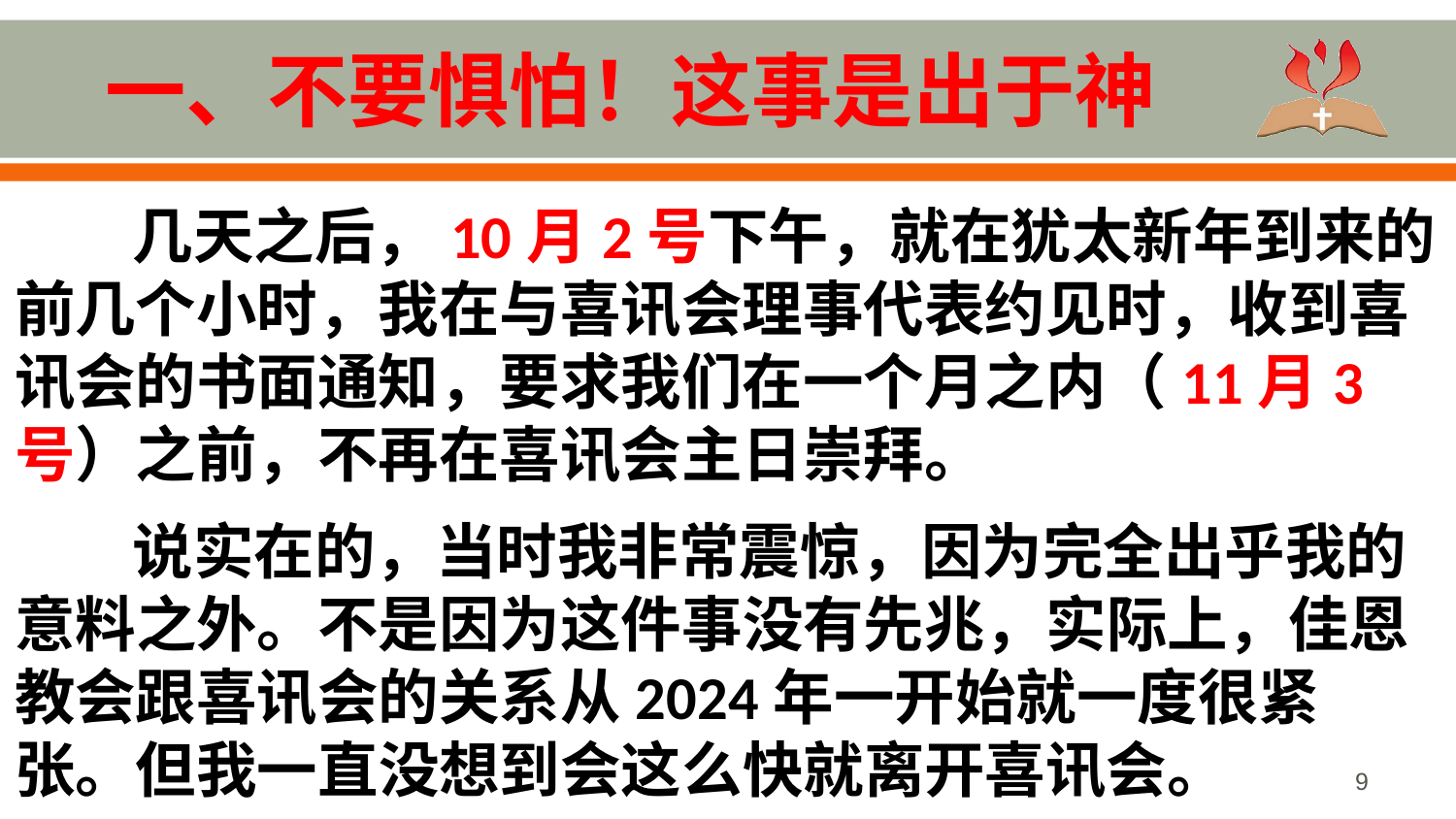

# 一、不要惧怕！这事是出于神
几天之后，10月2号下午，就在犹太新年到来的前几个小时，我在与喜讯会理事代表约见时，收到喜讯会的书面通知，要求我们在一个月之内（11月3号）之前，不再在喜讯会主日崇拜。
说实在的，当时我非常震惊，因为完全出乎我的意料之外。不是因为这件事没有先兆，实际上，佳恩教会跟喜讯会的关系从2024年一开始就一度很紧张。但我一直没想到会这么快就离开喜讯会。

9